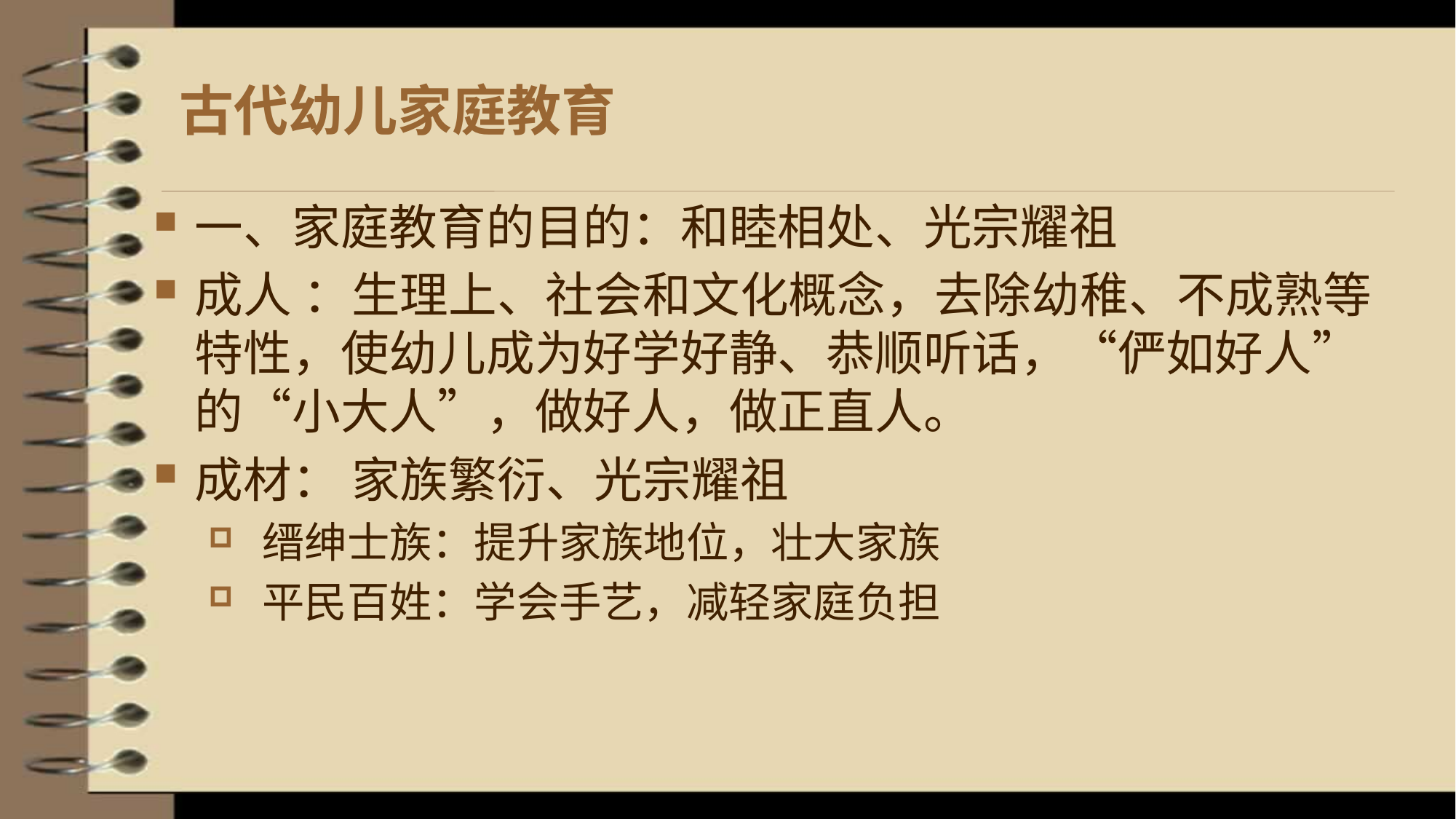

# 古代幼儿家庭教育
一、家庭教育的目的：和睦相处、光宗耀祖
成人 ：生理上、社会和文化概念，去除幼稚、不成熟等特性，使幼儿成为好学好静、恭顺听话，“俨如好人”的“小大人”，做好人，做正直人。
成材： 家族繁衍、光宗耀祖
 缙绅士族：提升家族地位，壮大家族
 平民百姓：学会手艺，减轻家庭负担